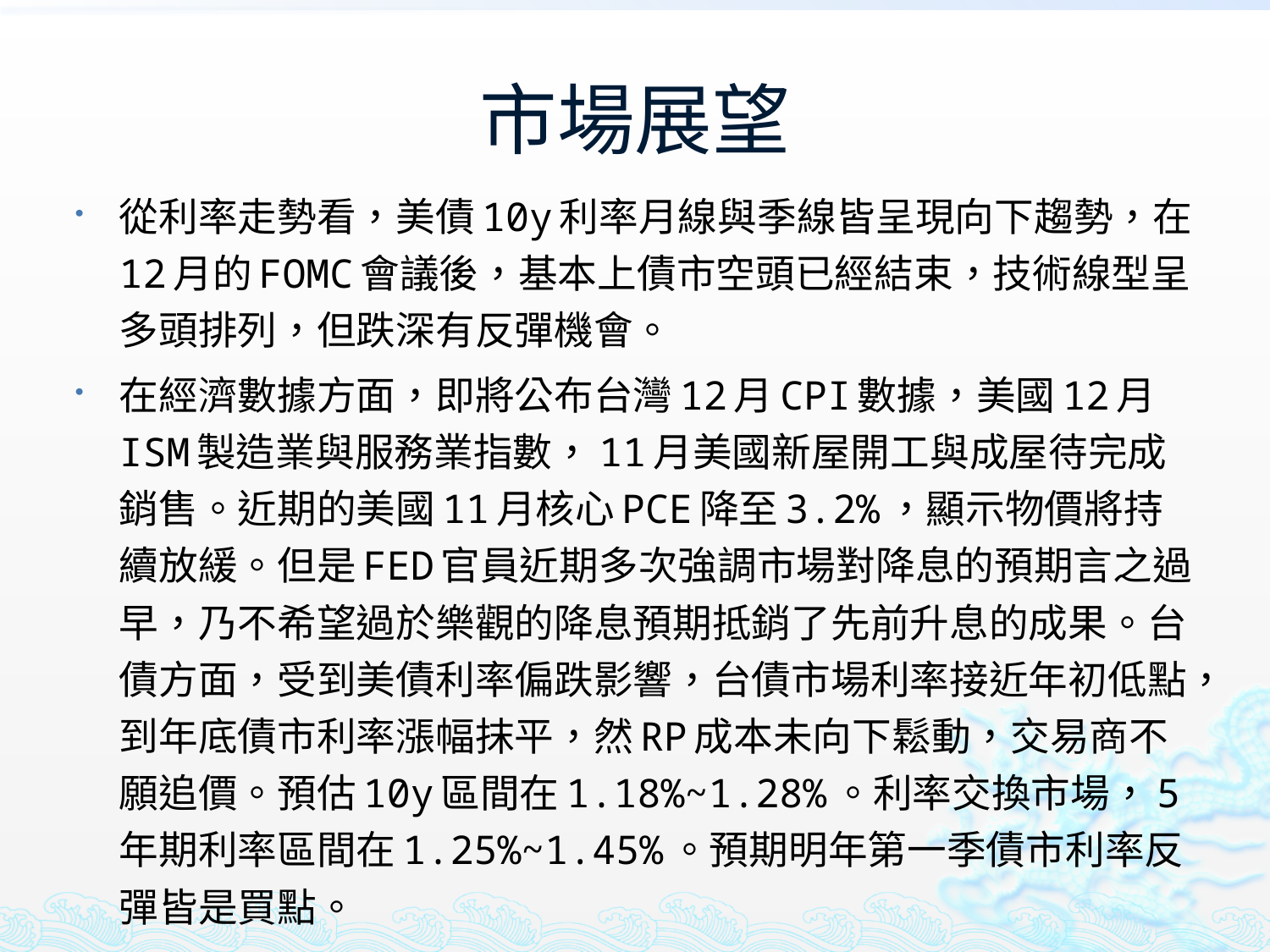

# 市場展望
從利率走勢看，美債10y利率月線與季線皆呈現向下趨勢，在12月的FOMC會議後，基本上債市空頭已經結束，技術線型呈多頭排列，但跌深有反彈機會。
在經濟數據方面，即將公布台灣12月CPI數據，美國12月ISM製造業與服務業指數，11月美國新屋開工與成屋待完成銷售。近期的美國11月核心PCE降至3.2%，顯示物價將持續放緩。但是FED官員近期多次強調市場對降息的預期言之過早，乃不希望過於樂觀的降息預期抵銷了先前升息的成果。台債方面，受到美債利率偏跌影響，台債市場利率接近年初低點，到年底債市利率漲幅抹平，然RP成本未向下鬆動，交易商不願追價。預估10y區間在1.18%~1.28%。利率交換市場，5年期利率區間在1.25%~1.45%。預期明年第一季債市利率反彈皆是買點。